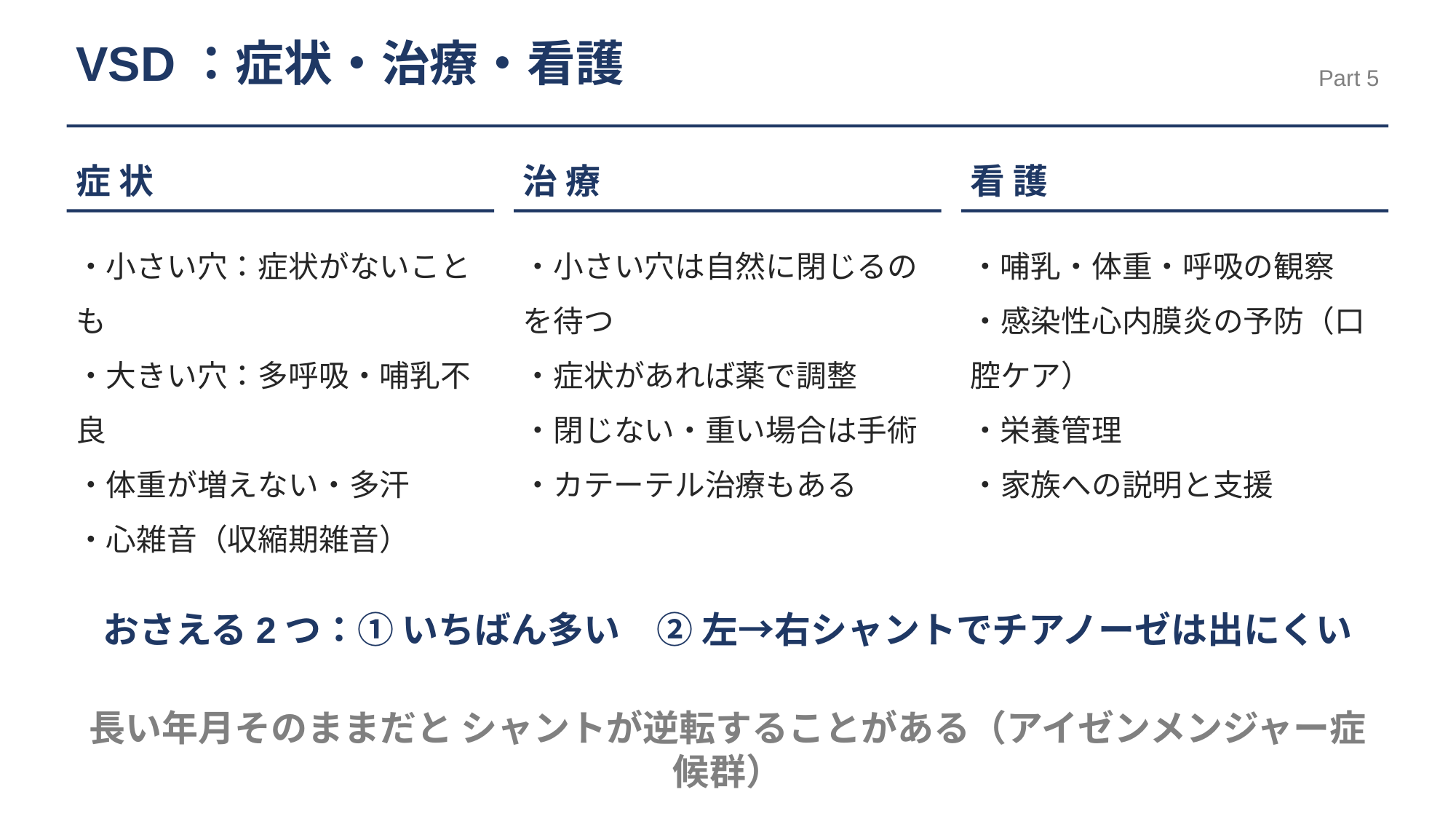

VSD：症状・治療・看護
Part 5

症 状
治 療
看 護

・小さい穴：症状がないことも
・大きい穴：多呼吸・哺乳不良
・体重が増えない・多汗
・心雑音（収縮期雑音）
・小さい穴は自然に閉じるのを待つ
・症状があれば薬で調整
・閉じない・重い場合は手術
・カテーテル治療もある
・哺乳・体重・呼吸の観察
・感染性心内膜炎の予防（口腔ケア）
・栄養管理
・家族への説明と支援
おさえる2つ：① いちばん多い　② 左→右シャントでチアノーゼは出にくい
長い年月そのままだと シャントが逆転することがある（アイゼンメンジャー症候群）